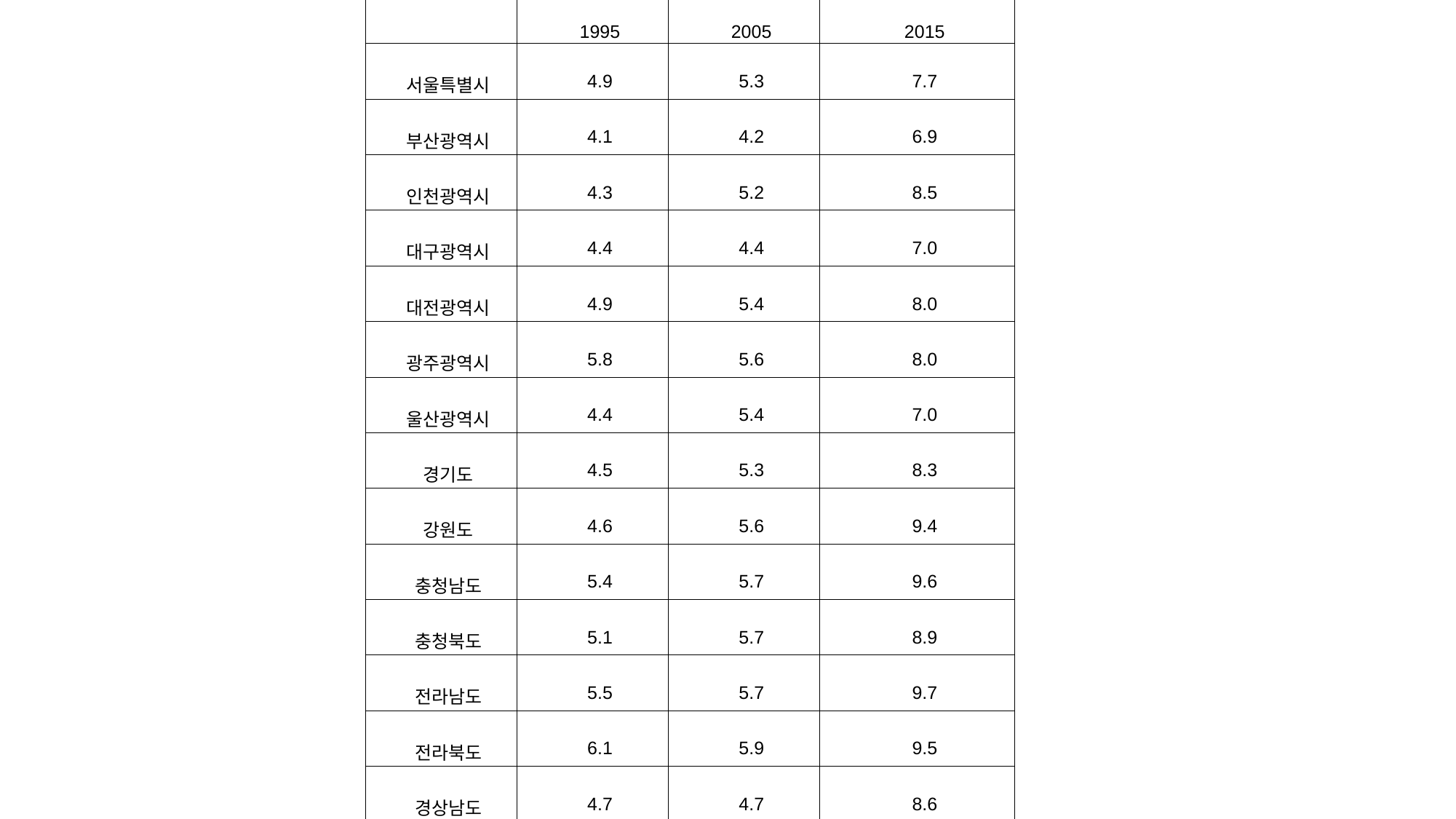

|  | 1995 | 2005 | 2015 |
| --- | --- | --- | --- |
| 서울특별시 | 4.9 | 5.3 | 7.7 |
| 부산광역시 | 4.1 | 4.2 | 6.9 |
| 인천광역시 | 4.3 | 5.2 | 8.5 |
| 대구광역시 | 4.4 | 4.4 | 7.0 |
| 대전광역시 | 4.9 | 5.4 | 8.0 |
| 광주광역시 | 5.8 | 5.6 | 8.0 |
| 울산광역시 | 4.4 | 5.4 | 7.0 |
| 경기도 | 4.5 | 5.3 | 8.3 |
| 강원도 | 4.6 | 5.6 | 9.4 |
| 충청남도 | 5.4 | 5.7 | 9.6 |
| 충청북도 | 5.1 | 5.7 | 8.9 |
| 전라남도 | 5.5 | 5.7 | 9.7 |
| 전라북도 | 6.1 | 5.9 | 9.5 |
| 경상남도 | 4.7 | 4.7 | 8.6 |
| 경상북도 | 5.0 | 5.9 | 9.2 |
| 제주도 | 9.8 | 8.0 | 9.9 |
| 전국평균 | 5.0 | 5.3 | 8.4 |
#